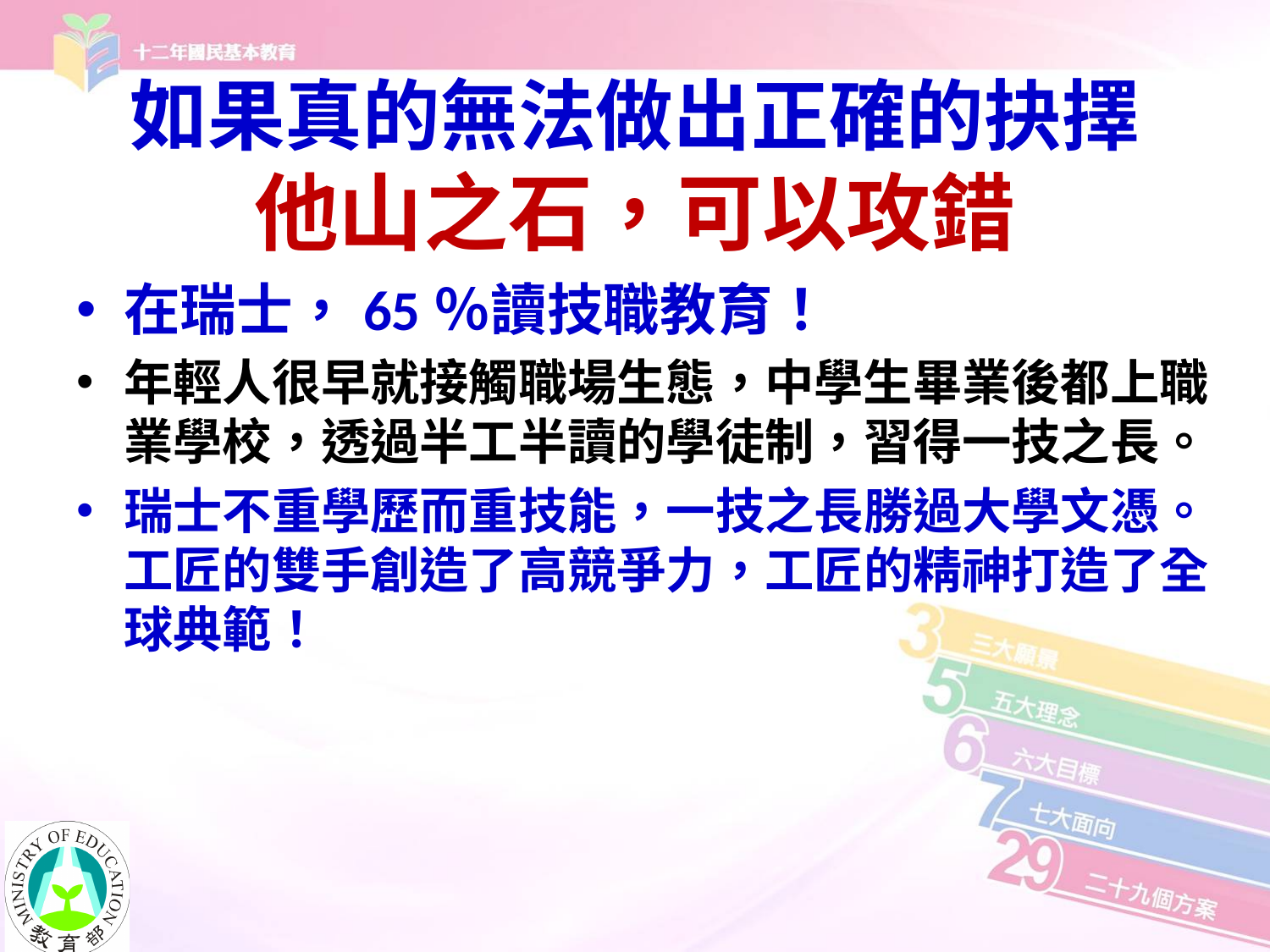

# 如果真的無法做出正確的抉擇 他山之石，可以攻錯
在瑞士，65％讀技職教育！
年輕人很早就接觸職場生態，中學生畢業後都上職業學校，透過半工半讀的學徒制，習得一技之長。
瑞士不重學歷而重技能，一技之長勝過大學文憑。工匠的雙手創造了高競爭力，工匠的精神打造了全球典範！